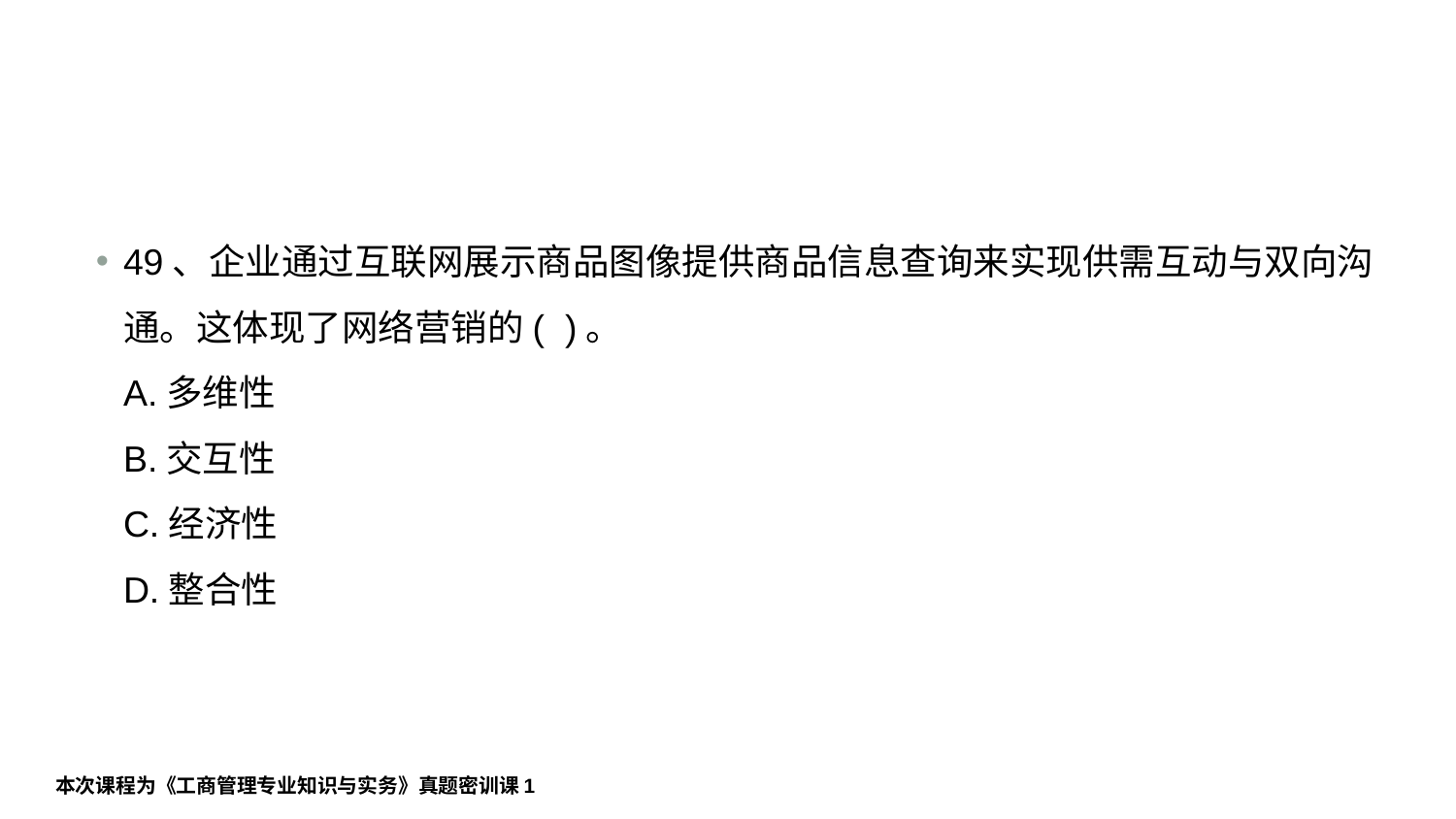

49、企业通过互联网展示商品图像提供商品信息查询来实现供需互动与双向沟通。这体现了网络营销的(  )。
A.多维性
B.交互性
C.经济性
D.整合性